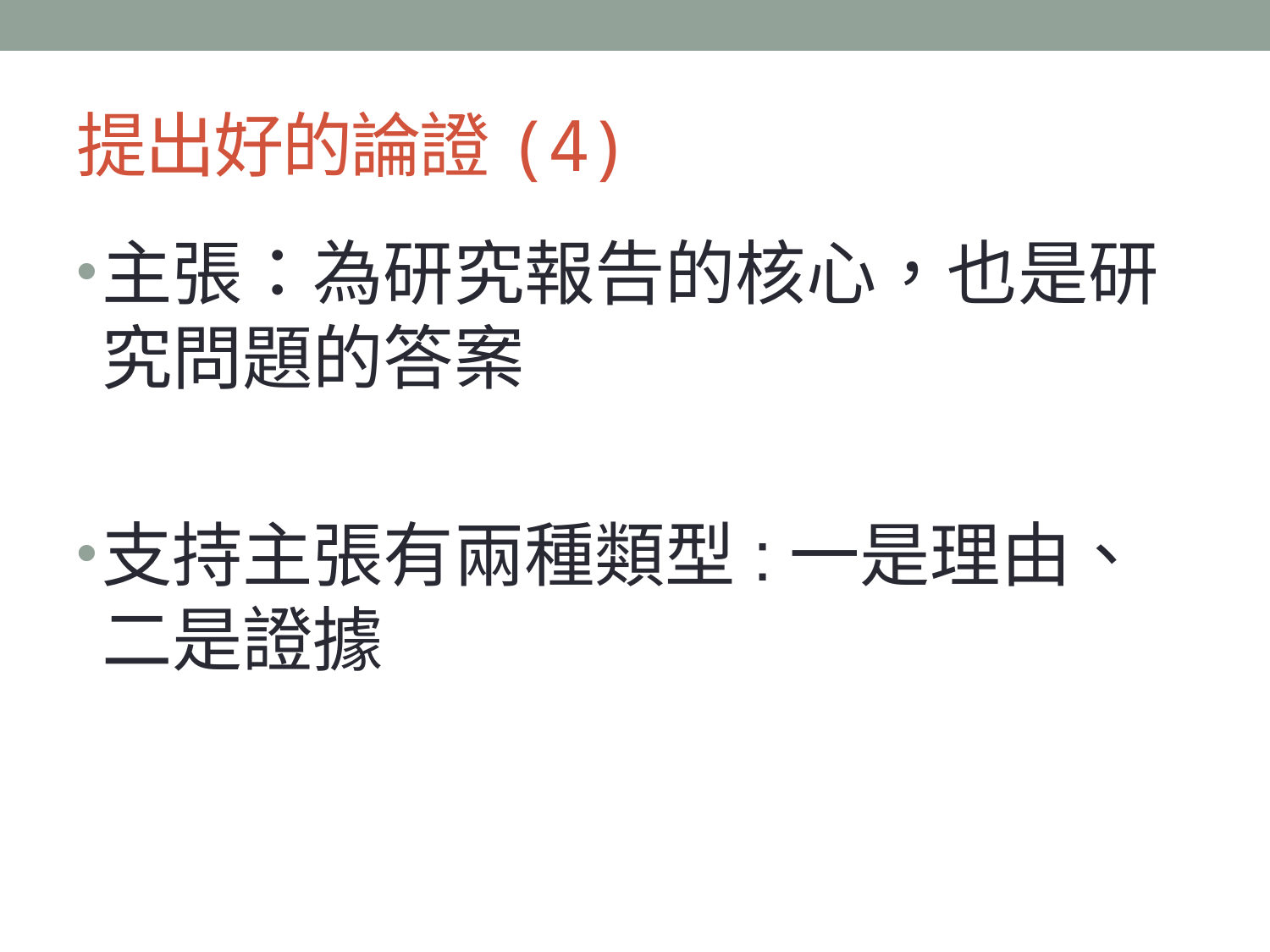

# 提出好的論證(4)
主張：為研究報告的核心，也是研究問題的答案

支持主張有兩種類型:一是理由、二是證據